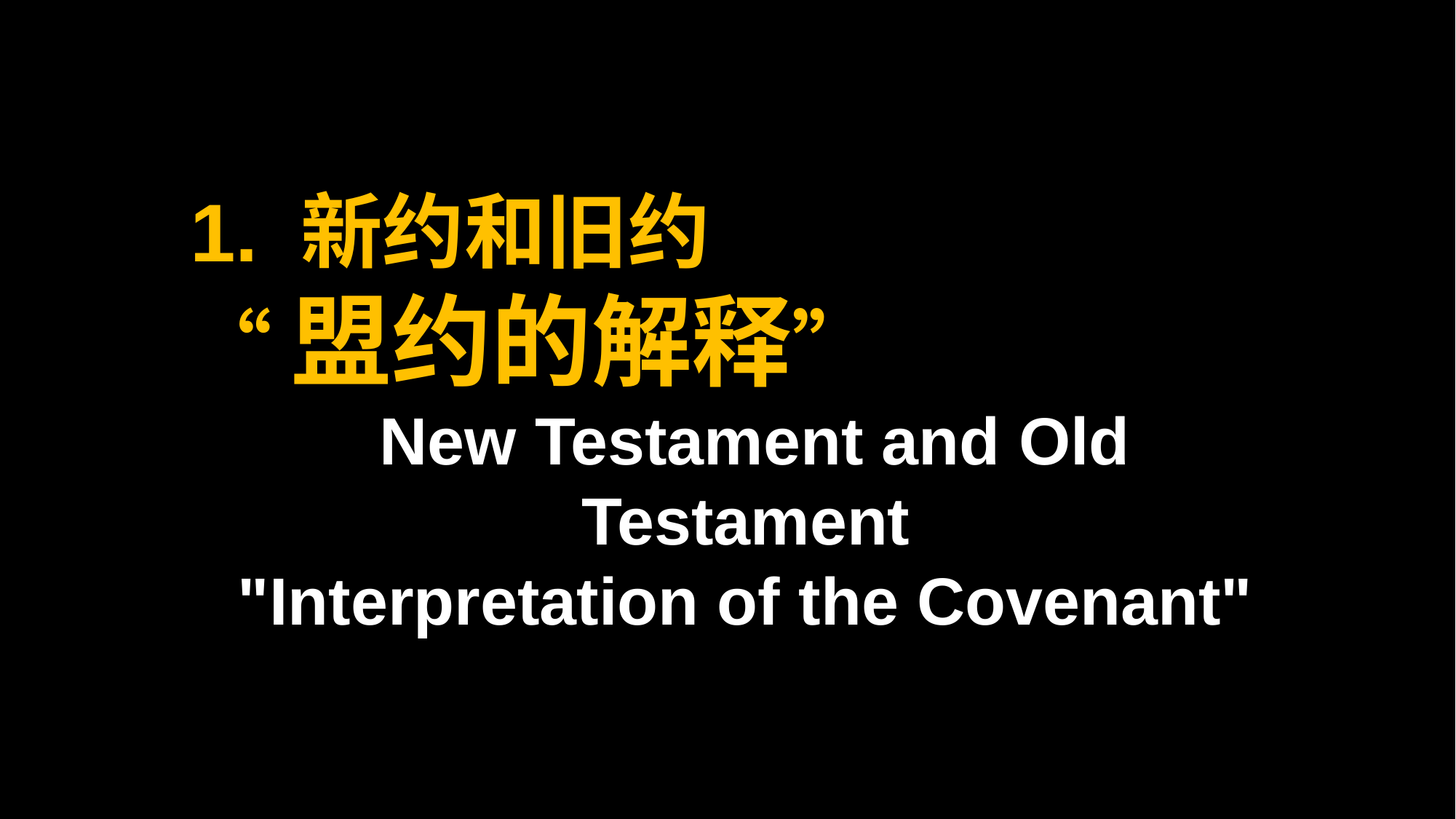

1. 新约和旧约
“盟约的解释”
 New Testament and Old Testament
"Interpretation of the Covenant"